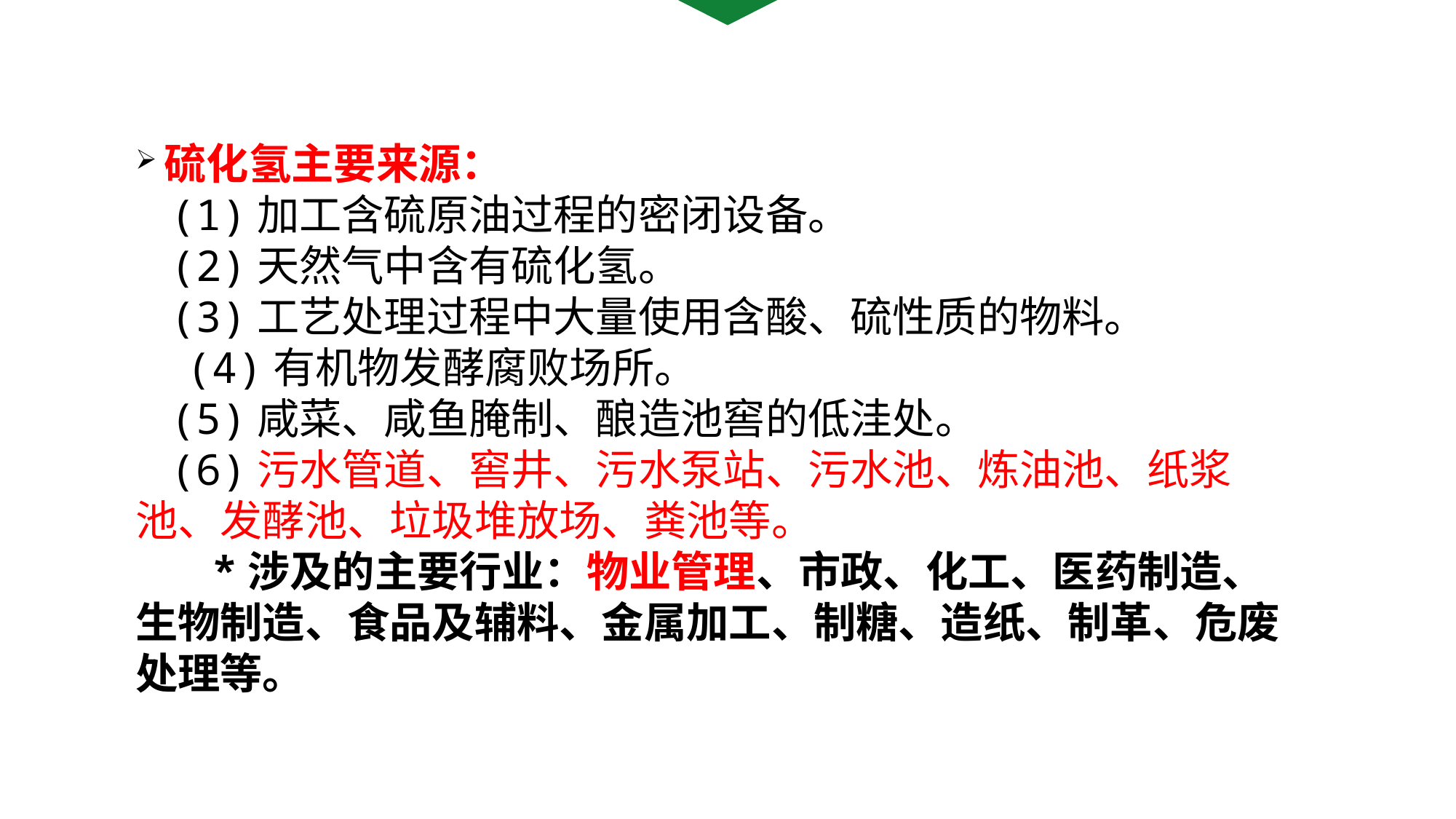

硫化氢主要来源：
			(1)加工含硫原油过程的密闭设备。
			(2)天然气中含有硫化氢。
			(3)工艺处理过程中大量使用含酸、硫性质的物料。
  (4)有机物发酵腐败场所。
			(5)咸菜、咸鱼腌制、酿造池窖的低洼处。
			(6)污水管道、窖井、污水泵站、污水池、炼油池、纸浆池、发酵池、垃圾堆放场、粪池等。
   *涉及的主要行业：物业管理、市政、化工、医药制造、生物制造、食品及辅料、金属加工、制糖、造纸、制革、危废处理等。

福道注册安全工程师事务所